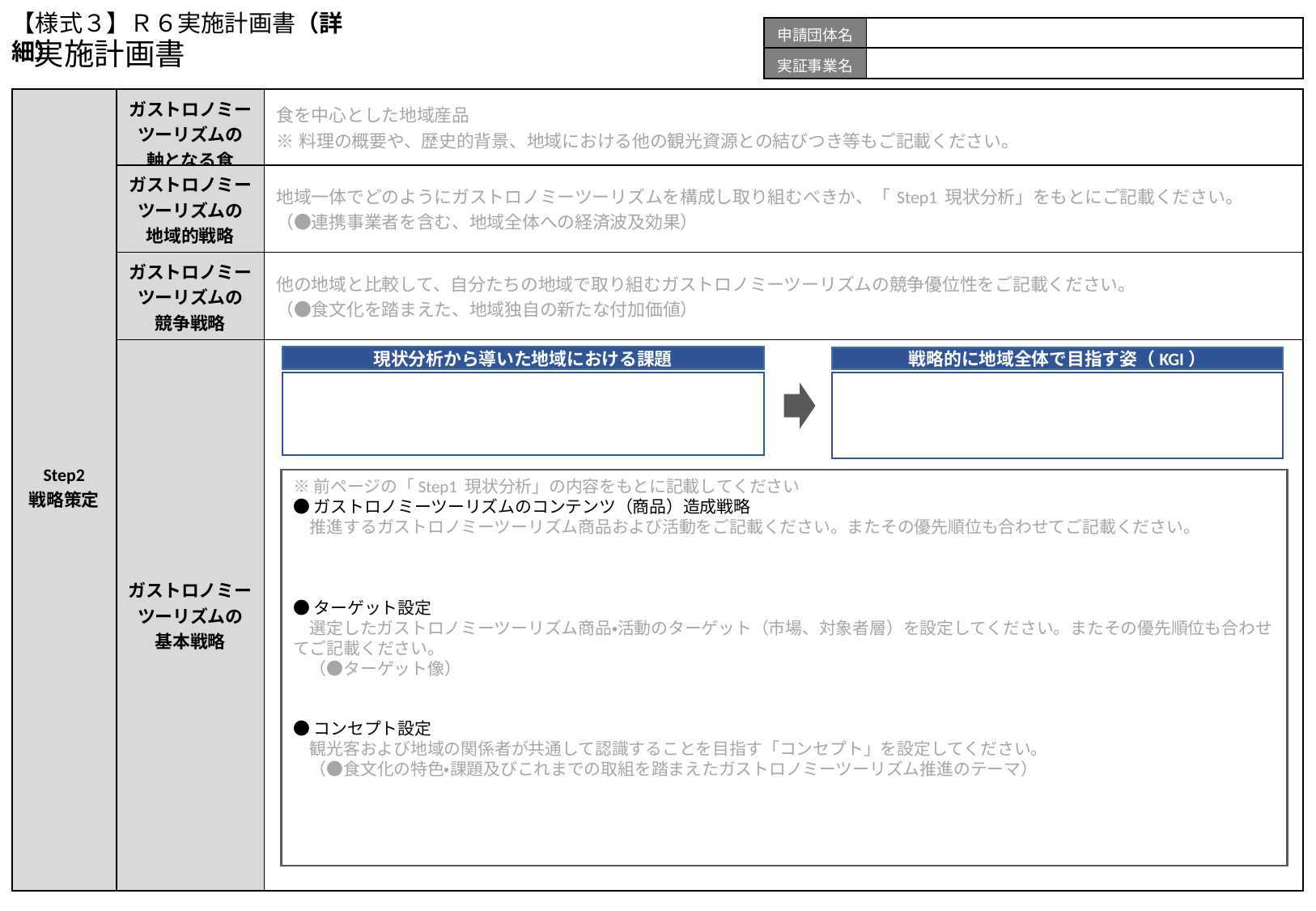

【様式３】Ｒ６実施計画書（詳細）
| 申請団体名 |  |
| --- | --- |
| 実証事業名 |  |
実施計画書
| Step2 戦略策定 | ガストロノミーツーリズムの 軸となる食 | 食を中心とした地域産品 ※料理の概要や、歴史的背景、地域における他の観光資源との結びつき等もご記載ください。 |
| --- | --- | --- |
|  | ガストロノミーツーリズムの 地域的戦略 | 地域一体でどのようにガストロノミーツーリズムを構成し取り組むべきか、「Step1 現状分析」をもとにご記載ください。 （●連携事業者を含む、地域全体への経済波及効果） |
|  | ガストロノミーツーリズムの 競争戦略 | 他の地域と比較して、自分たちの地域で取り組むガストロノミーツーリズムの競争優位性をご記載ください。 （●食文化を踏まえた、地域独自の新たな付加価値） |
|  | ガストロノミー ツーリズムの 基本戦略 |  |
現状分析から導いた地域における課題
戦略的に地域全体で目指す姿（KGI）

※前ページの「Step1 現状分析」の内容をもとに記載してください
●ガストロノミーツーリズムのコンテンツ（商品）造成戦略
　推進するガストロノミーツーリズム商品および活動をご記載ください。またその優先順位も合わせてご記載ください。

●ターゲット設定
　選定したガストロノミーツーリズム商品・活動のターゲット（市場、対象者層）を設定してください。またその優先順位も合わせてご記載ください。
　（●ターゲット像）

●コンセプト設定
　観光客および地域の関係者が共通して認識することを目指す「コンセプト」を設定してください。
　（●食文化の特色・課題及びこれまでの取組を踏まえたガストロノミーツーリズム推進のテーマ）